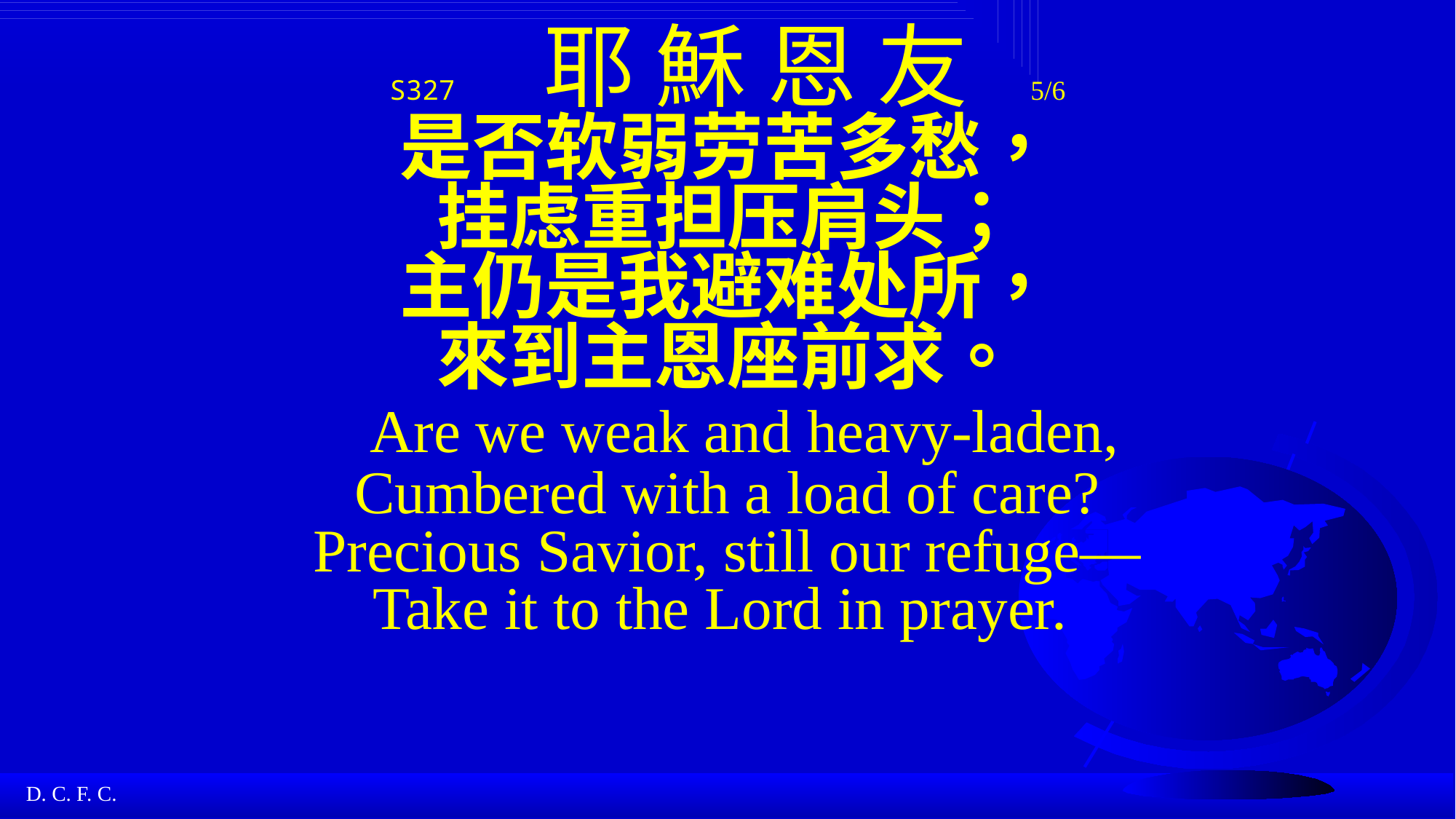

# S327     耶 穌 恩 友         5/6 是否软弱劳苦多愁， 挂虑重担压肩头； 主仍是我避难处所， 來到主恩座前求。 Are we weak and heavy-laden, Cumbered with a load of care? Precious Savior, still our refuge— Take it to the Lord in prayer.